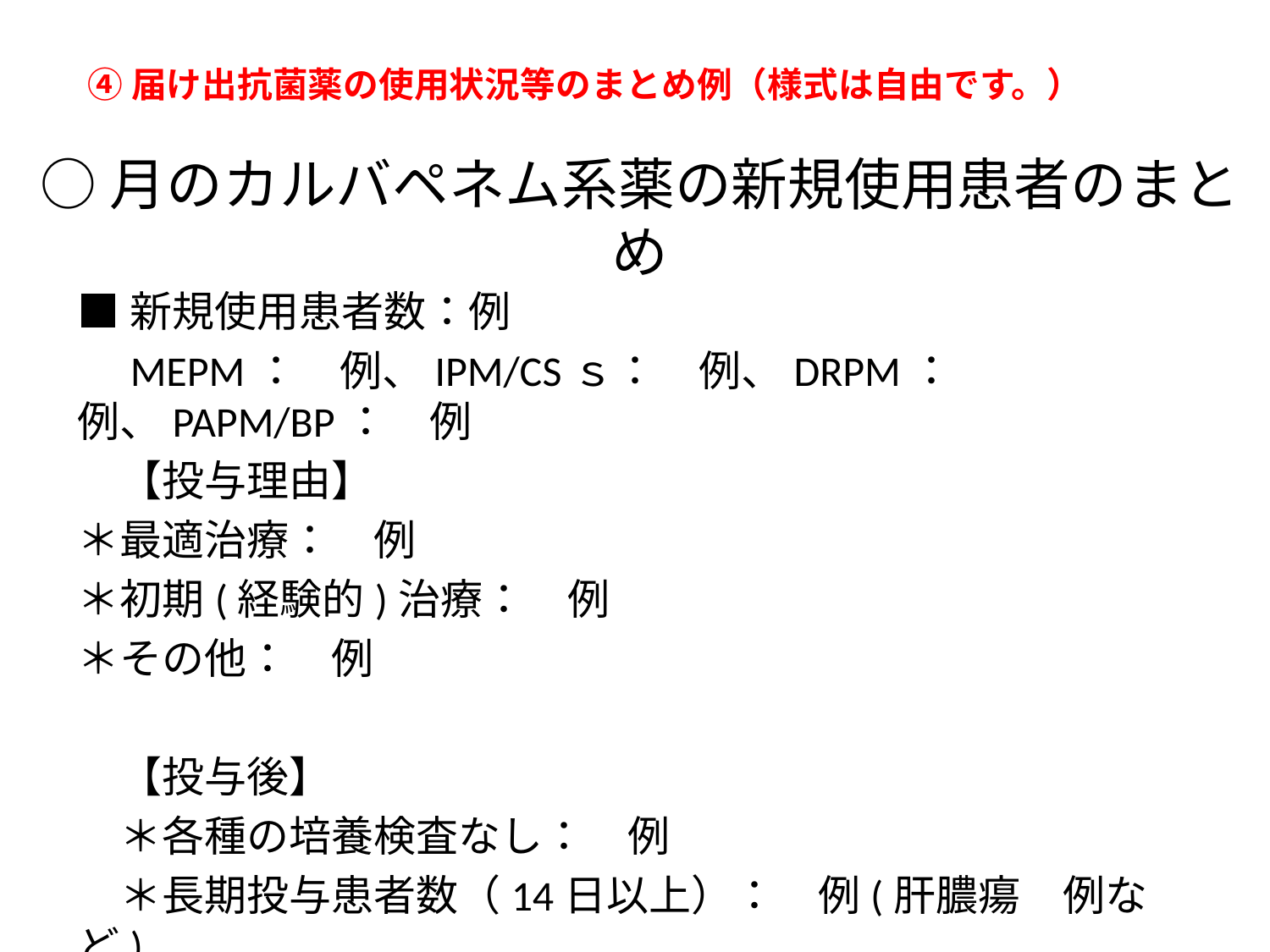

④届け出抗菌薬の使用状況等のまとめ例（様式は自由です。）
# ○月のカルバペネム系薬の新規使用患者のまとめ
■新規使用患者数：例
　MEPM：　例、IPM/CSｓ：　例、DRPM：　例、PAPM/BP：　例
　【投与理由】
＊最適治療：　例
＊初期(経験的)治療：　例
＊その他：　例

　【投与後】
　＊各種の培養検査なし：　例
　＊長期投与患者数（14日以上）：　例(肝膿瘍　例など)